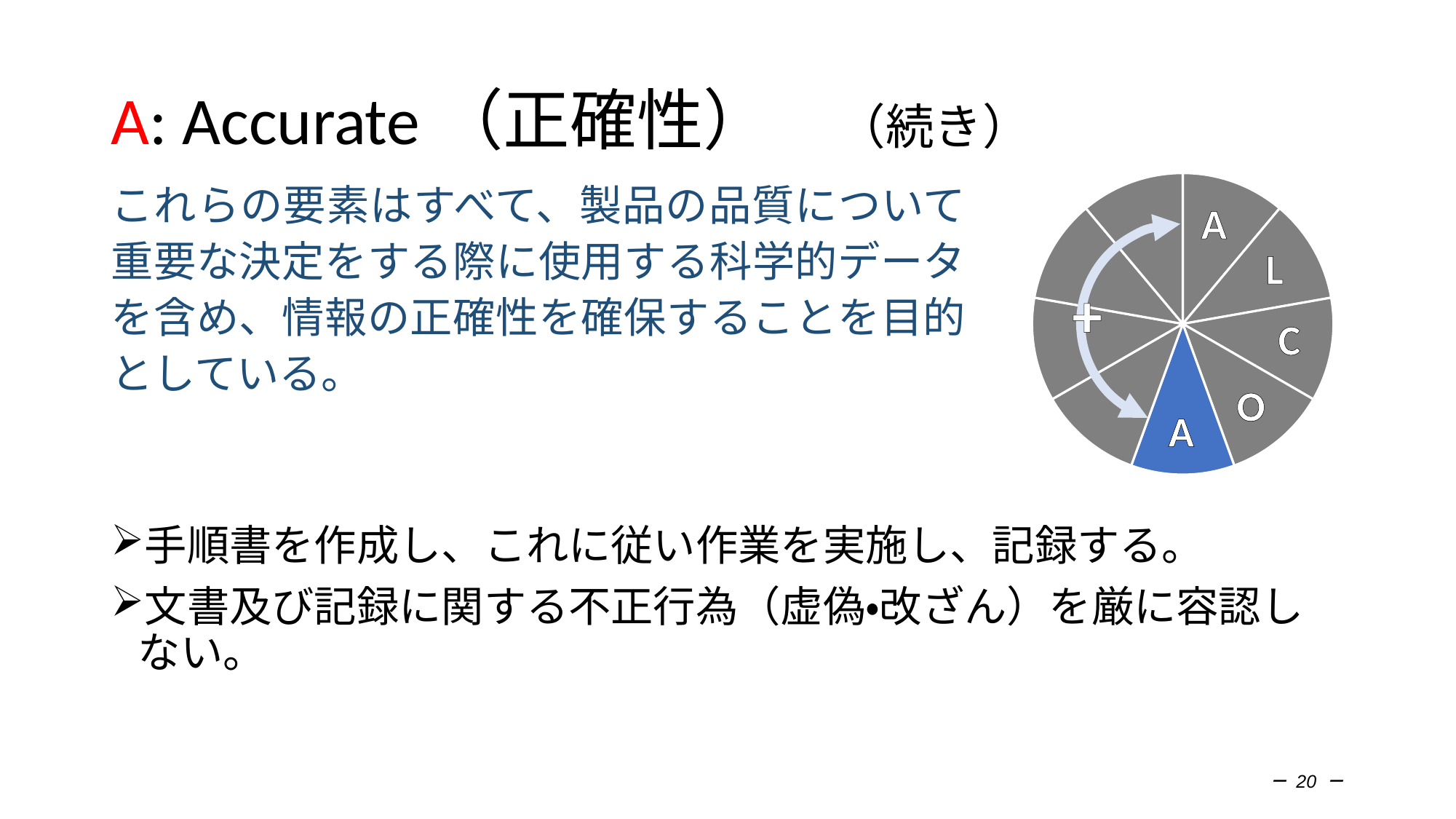

# A: Accurate（正確性）　（続き）

### Chart

| Category | 列1 |
|---|---|
| Attributable | 0.1111111111111111 |
| Legible | 0.1111111111111111 |
| Contemporaneous | 0.1111111111111111 |
| Original | 0.1111111111111111 |
| Accurate | 0.1111111111111111 |
| Complete | 0.1111111111111111 |
| Consistent | 0.1111111111111111 |
| Enduring | 0.1111111111111111 |
| Available | 0.1111111111111111 |
A

L
+
C
O
A
これらの要素はすべて、製品の品質について重要な決定をする際に使用する科学的データを含め、情報の正確性を確保することを目的としている。

手順書を作成し、これに従い作業を実施し、記録する。
文書及び記録に関する不正行為（虚偽・改ざん）を厳に容認しない。
－ 20 －